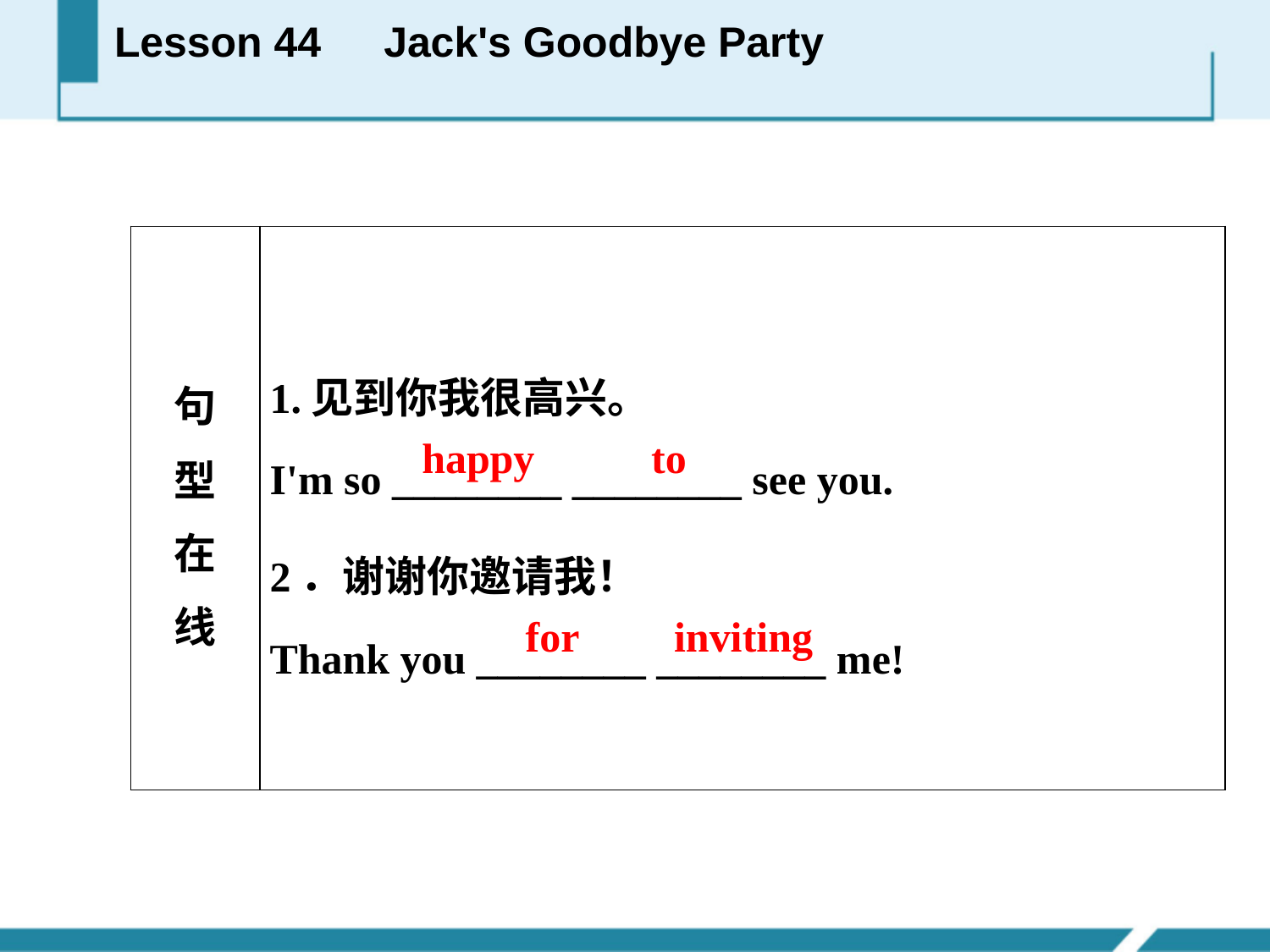

Lesson 44　Jack's Goodbye Party
| 句 型 在 线 | 1.见到你我很高兴。 I'm so \_\_\_\_\_\_\_\_ \_\_\_\_\_\_\_\_ see you. 2．谢谢你邀请我！ Thank you \_\_\_\_\_\_\_\_ \_\_\_\_\_\_\_\_ me! |
| --- | --- |

happy           to
for         inviting